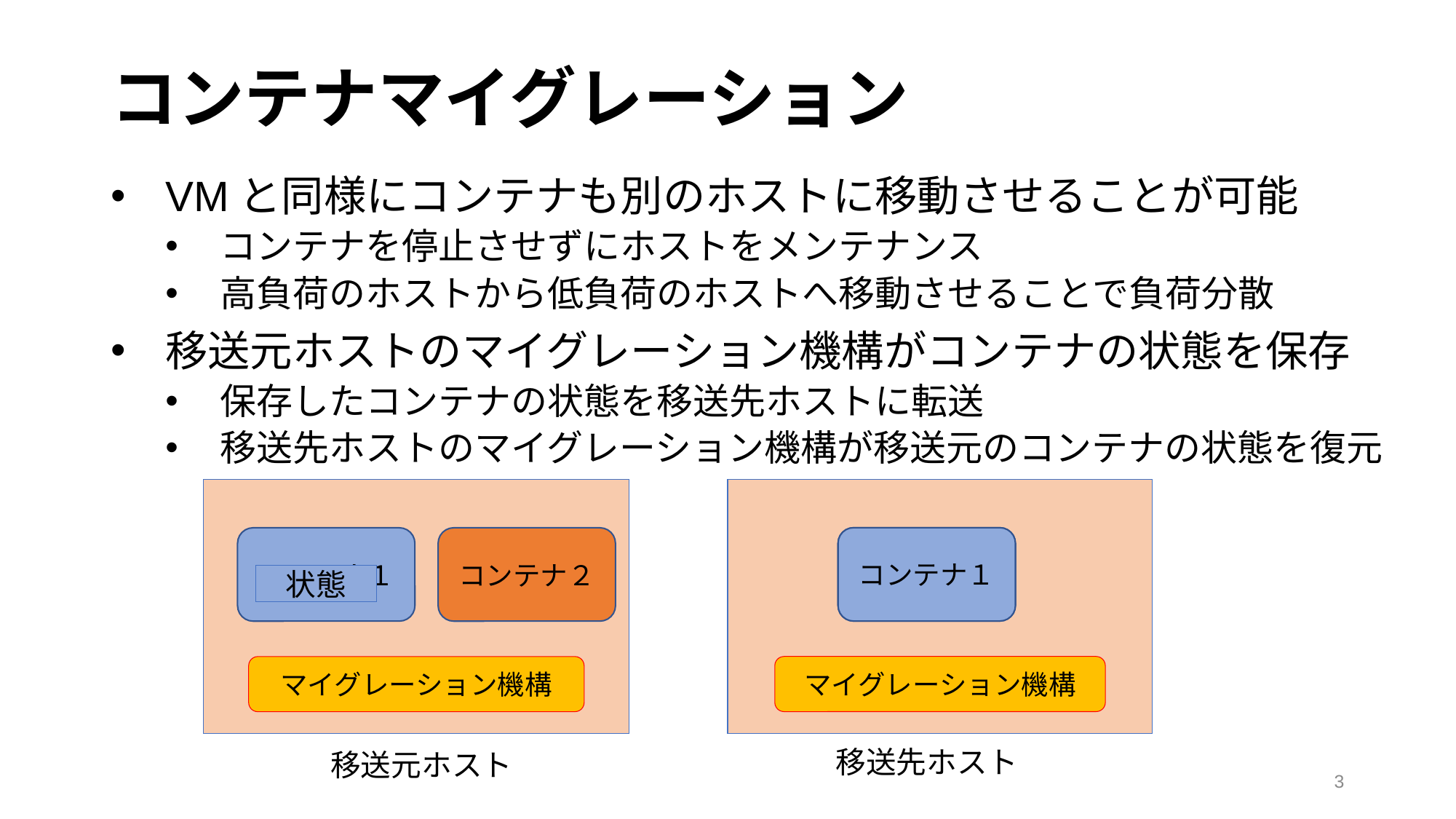

# コンテナマイグレーション
VMと同様にコンテナも別のホストに移動させることが可能
コンテナを停止させずにホストをメンテナンス
高負荷のホストから低負荷のホストへ移動させることで負荷分散
移送元ホストのマイグレーション機構がコンテナの状態を保存
保存したコンテナの状態を移送先ホストに転送
移送先ホストのマイグレーション機構が移送元のコンテナの状態を復元

コンテナ１
コンテナ
コンテナ１
コンテナ２
状態
マイグレーション機構
マイグレーション機構
移送先ホスト
移送元ホスト
3